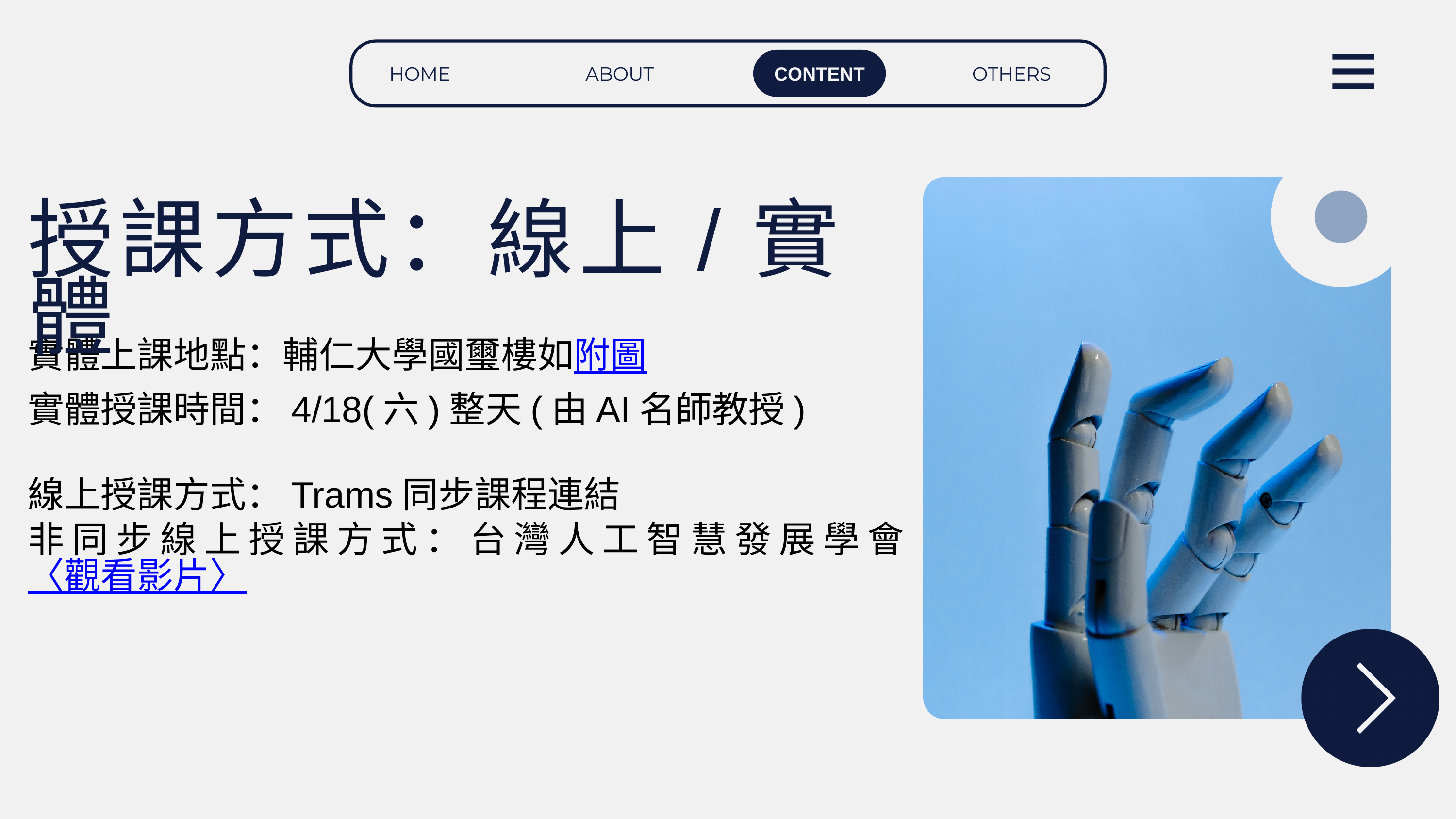

HOME
OTHERS
ABOUT
CONTENT

授課方式：線上/實體
實體上課地點：輔仁大學國璽樓如附圖
實體授課時間：4/18(六)整天(由AI名師教授)

線上授課方式：Trams同步課程連結
非同步線上授課方式：台灣人工智慧發展學會〈觀看影片〉